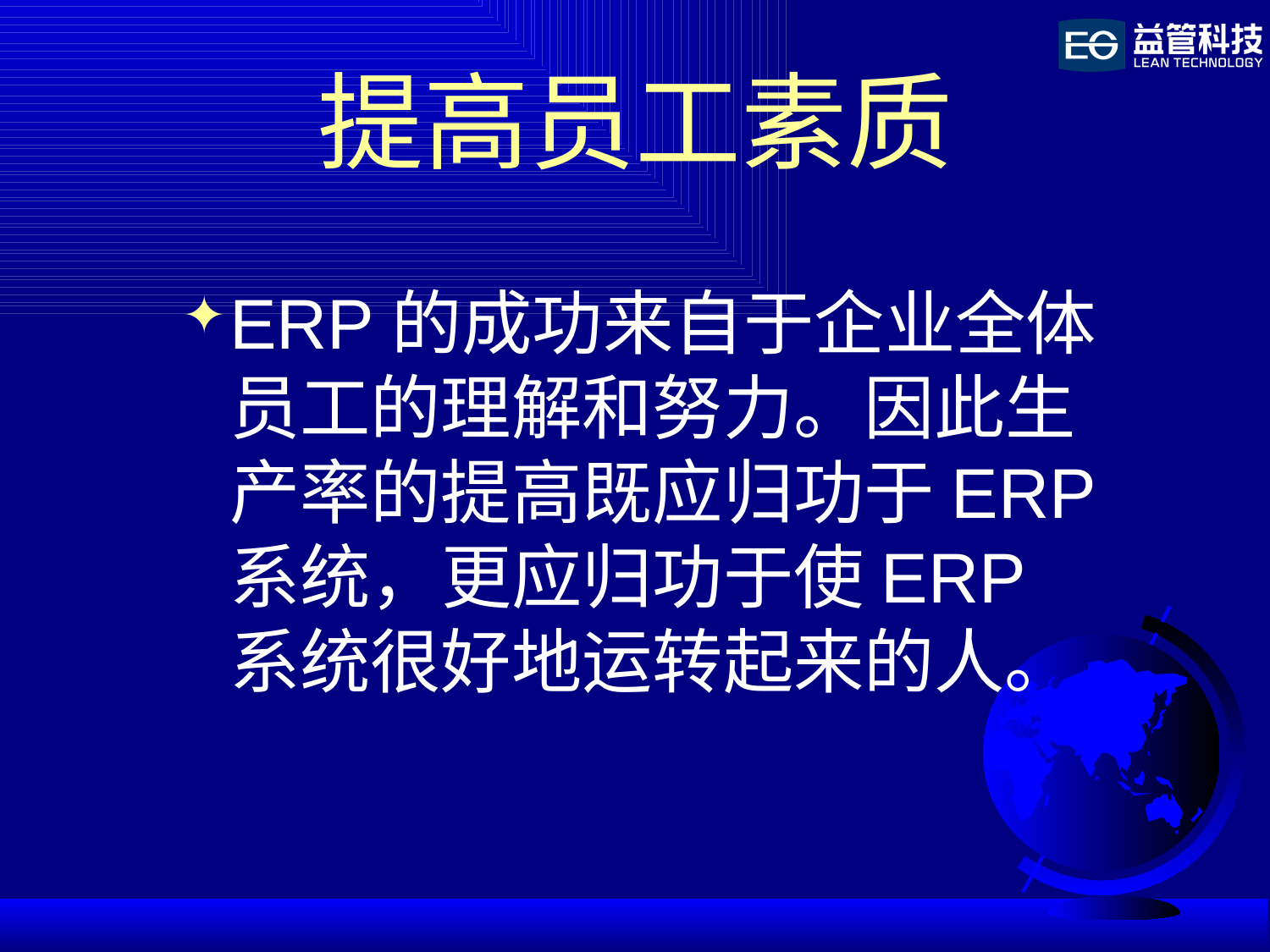

# 提高员工素质
ERP的成功来自于企业全体员工的理解和努力。因此生产率的提高既应归功于ERP系统，更应归功于使ERP系统很好地运转起来的人。

34